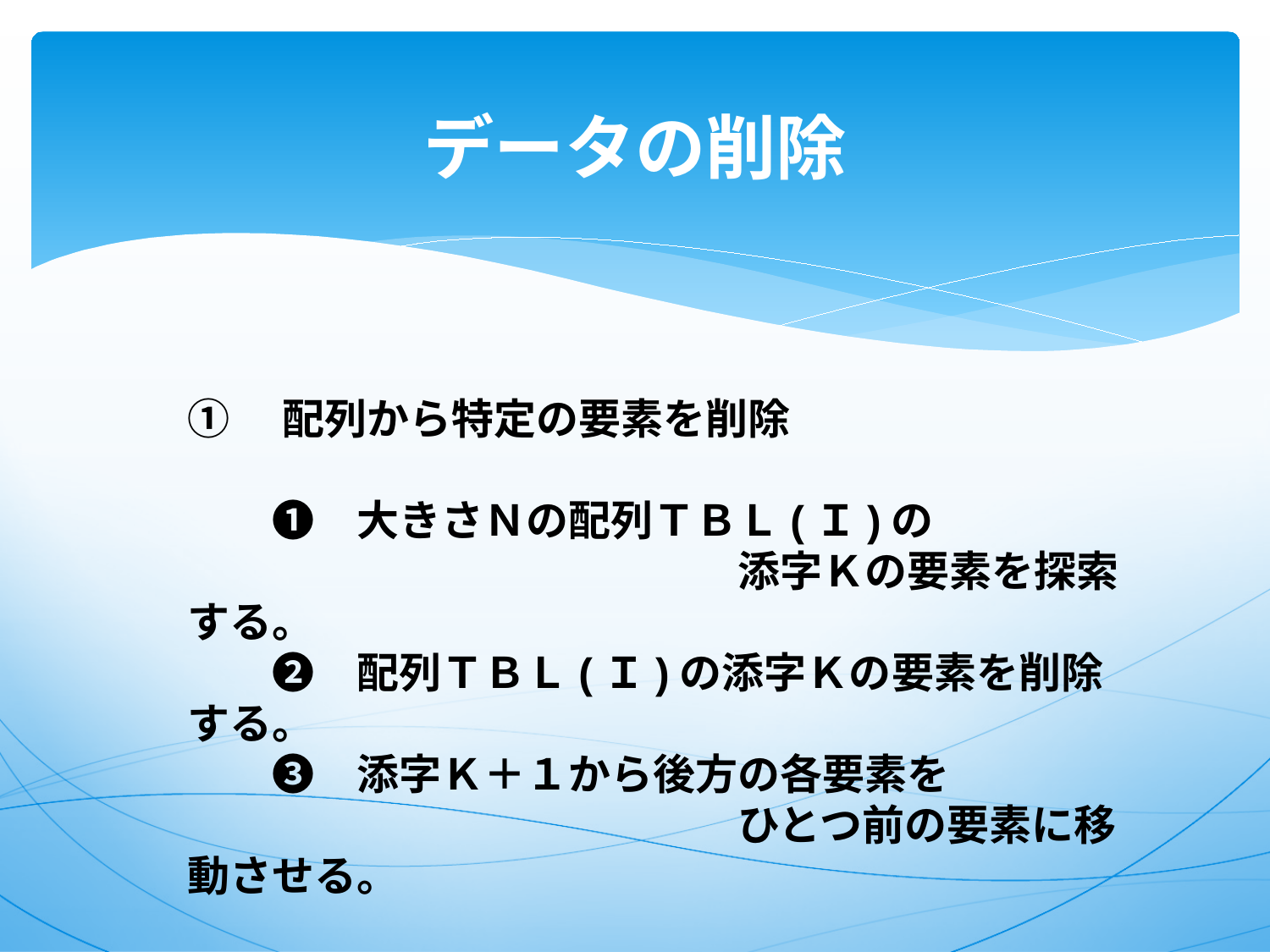

# データの削除
①　配列から特定の要素を削除

　　❶　大きさＮの配列ＴＢＬ(Ｉ)の
　　　　　　　　　　　　　添字Ｋの要素を探索する。
　　❷　配列ＴＢＬ(Ｉ)の添字Ｋの要素を削除する。
　　❸　添字Ｋ＋１から後方の各要素を
　　　　　　　　　　　　　ひとつ前の要素に移動させる。